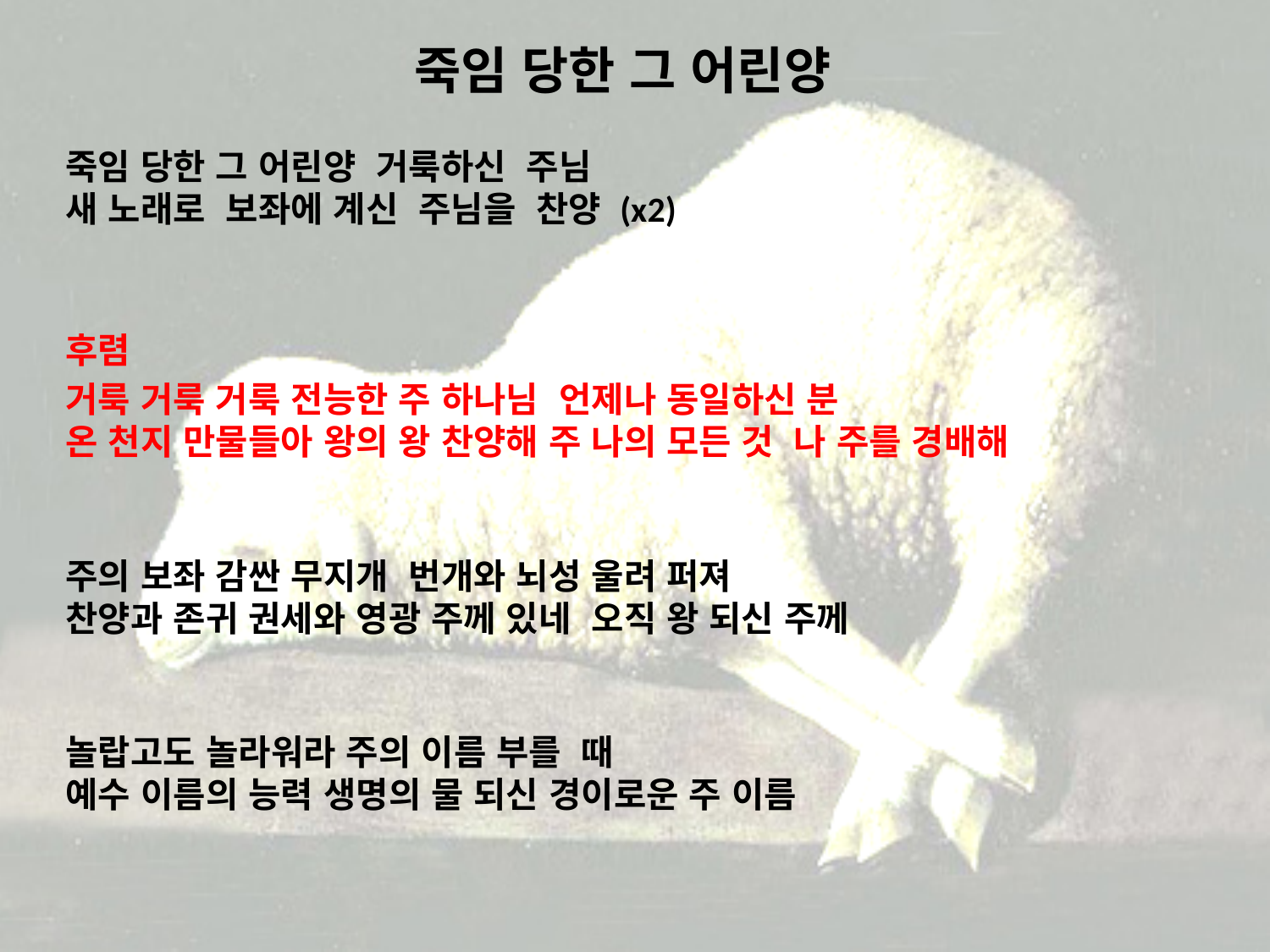

# 죽임 당한 그 어린양
죽임 당한 그 어린양  거룩하신  주님
새 노래로  보좌에 계신  주님을  찬양 (x2)

후렴
거룩 거룩 거룩 전능한 주 하나님  언제나 동일하신 분
온 천지 만물들아 왕의 왕 찬양해 주 나의 모든 것  나 주를 경배해
주의 보좌 감싼 무지개  번개와 뇌성 울려 퍼져
찬양과 존귀 권세와 영광 주께 있네  오직 왕 되신 주께
놀랍고도 놀라워라 주의 이름 부를  때
예수 이름의 능력 생명의 물 되신 경이로운 주 이름